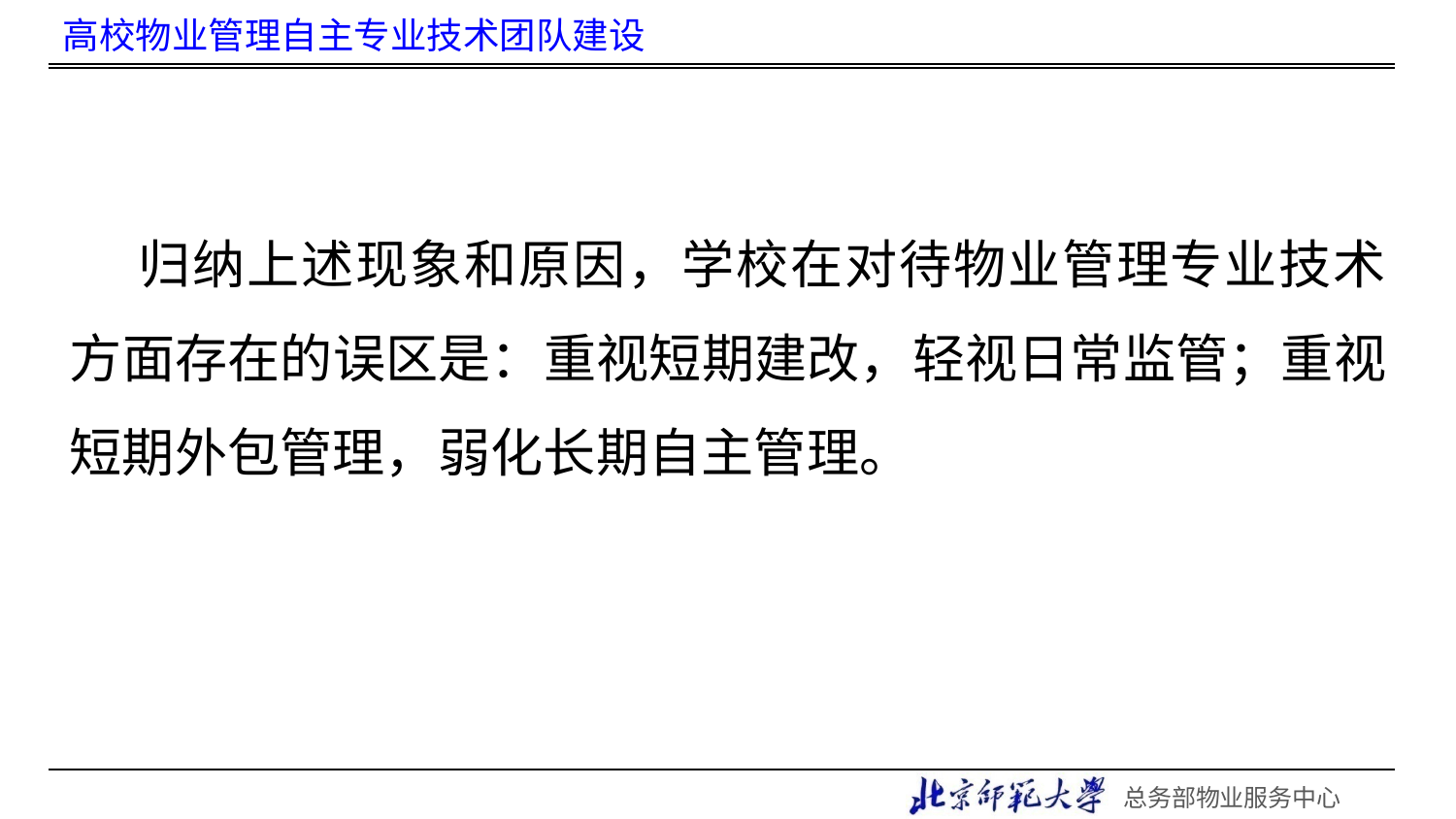

归纳上述现象和原因，学校在对待物业管理专业技术方面存在的误区是：重视短期建改，轻视日常监管；重视短期外包管理，弱化长期自主管理。